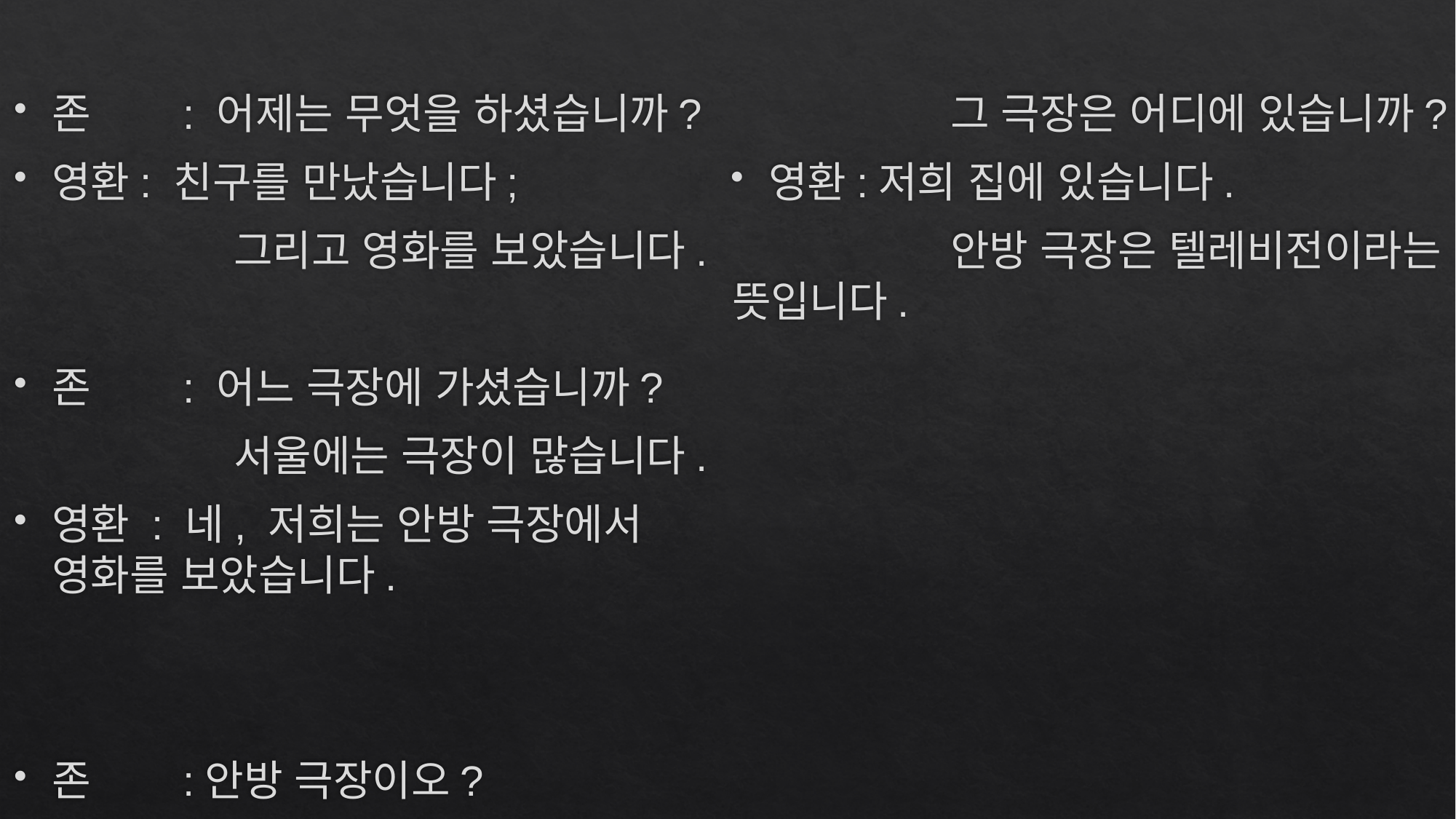

존	 : 어제는 무엇을 하셨습니까?
영환: 친구를 만났습니다;
		그리고 영화를 보았습니다.

존	 : 어느 극장에 가셨습니까?
		서울에는 극장이 많습니다.
영환 : 네, 저희는 안방 극장에서 영화를 보았습니다.

존	 :안방 극장이오?
		그 극장은 어디에 있습니까?
영환:저희 집에 있습니다.
		안방 극장은 텔레비전이라는 뜻입니다.